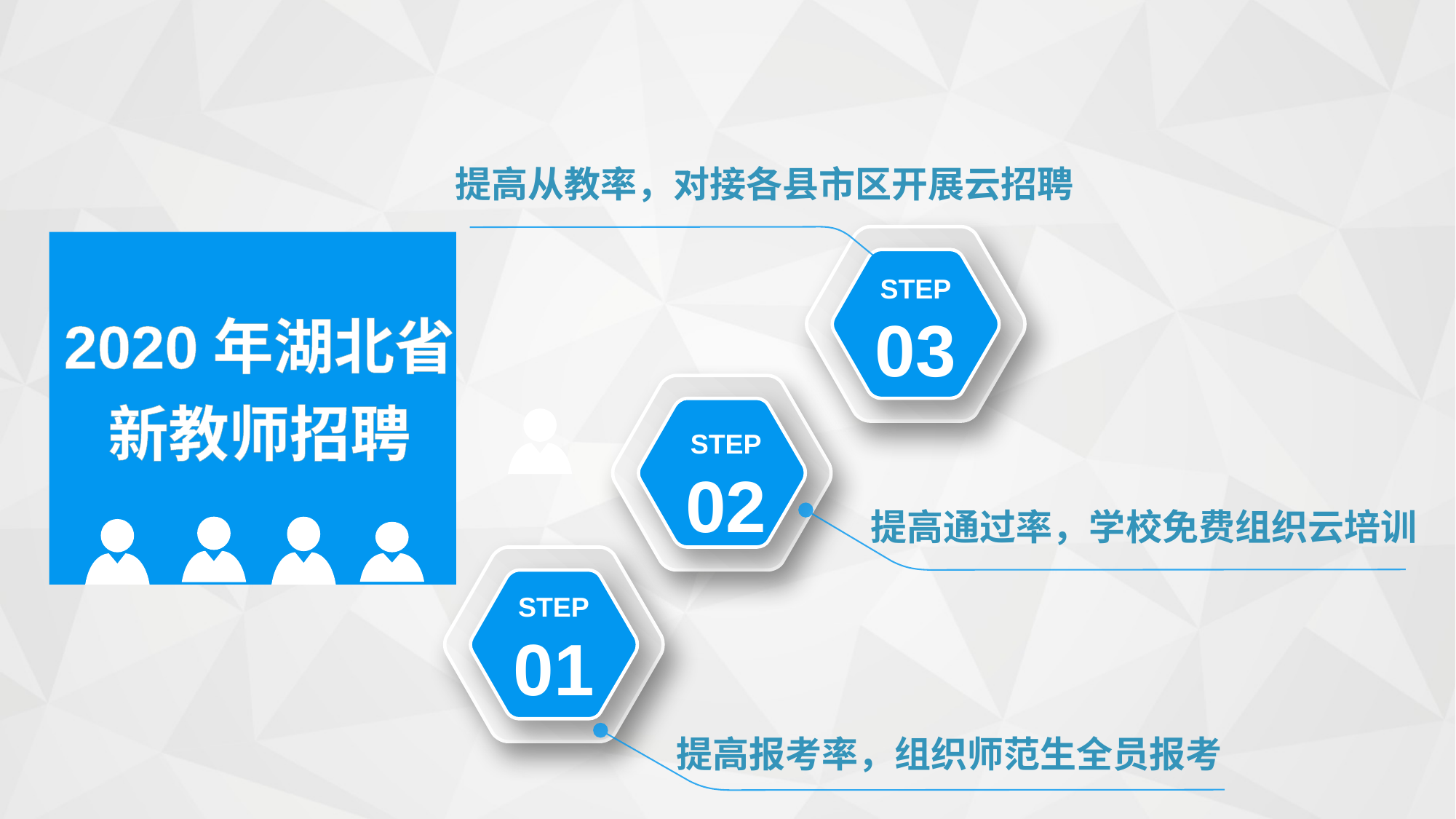

提高从教率，对接各县市区开展云招聘

STEP
03
2020年湖北省新教师招聘

STEP
02

提高通过率，学校免费组织云培训

STEP
01
提高报考率，组织师范生全员报考